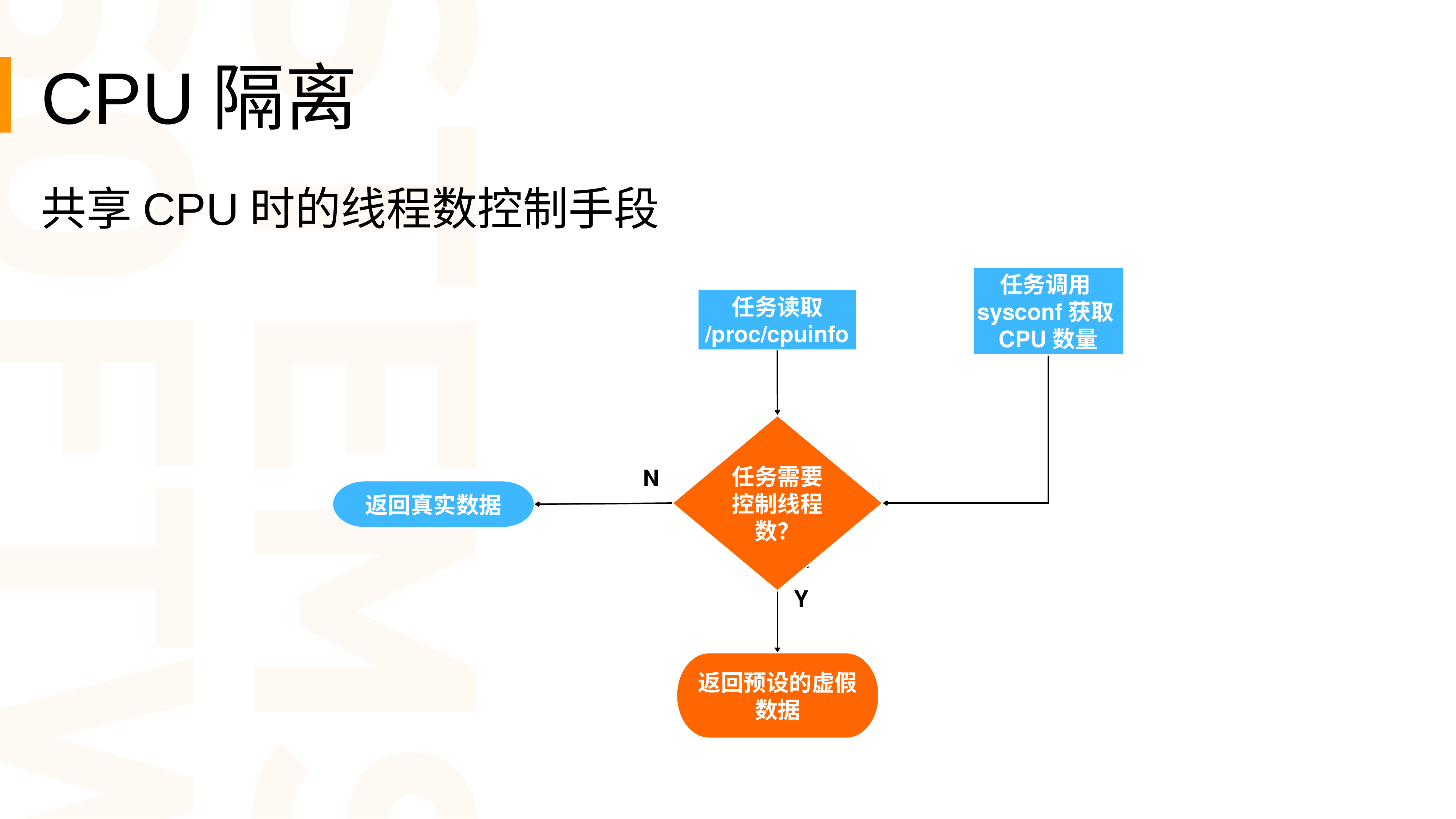

CPU隔离

共享CPU时的线程数控制手段
任务调用sysconf获取CPU数量
任务读取
/proc/cpuinfo
任务需要控制线程数？
N
返回真实数据
N
Y
返回预设的虚假数据